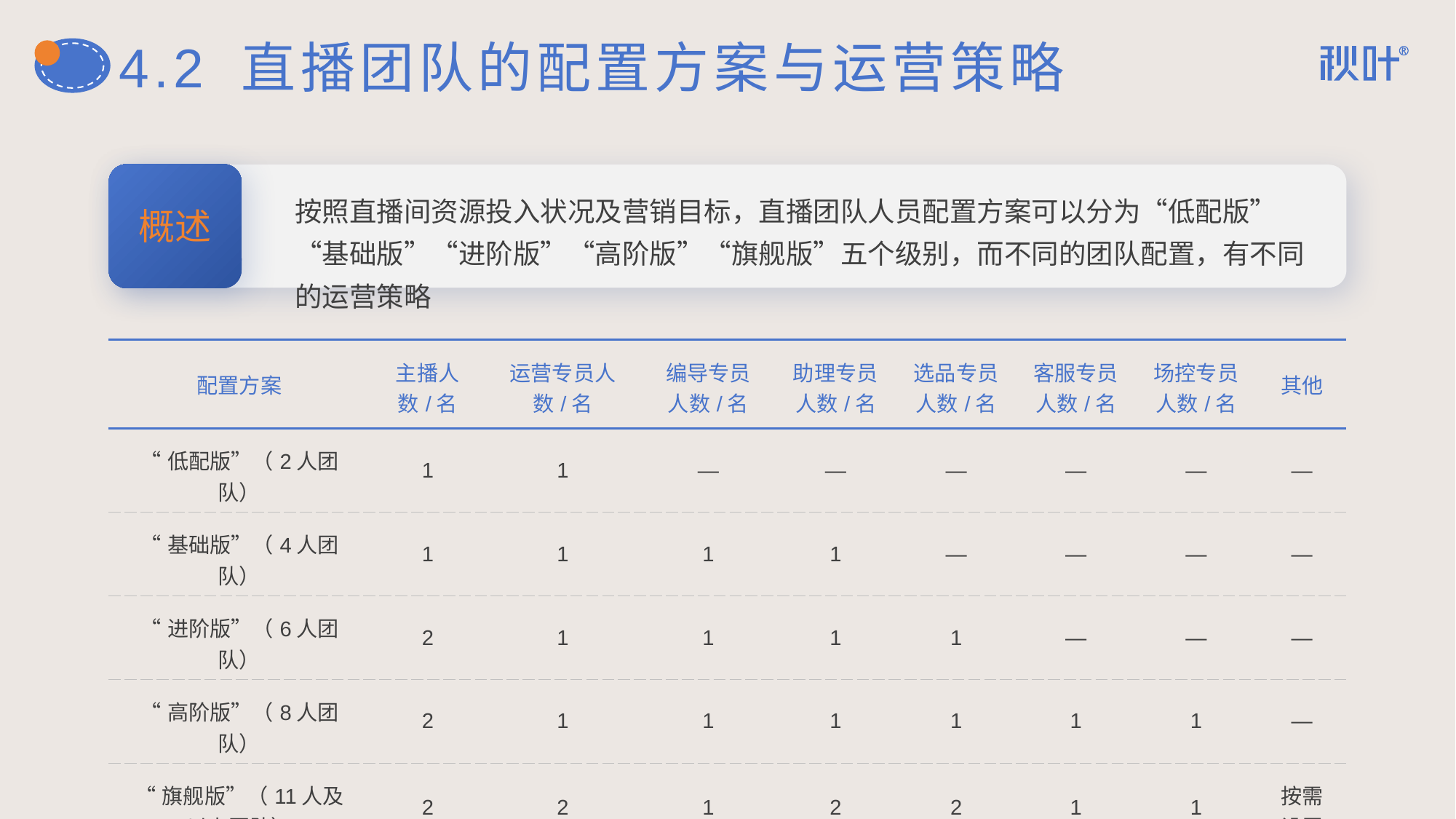

# 4.2 直播团队的配置方案与运营策略

概述

按照直播间资源投入状况及营销目标，直播团队人员配置方案可以分为“低配版”“基础版”“进阶版”“高阶版”“旗舰版”五个级别，而不同的团队配置，有不同的运营策略
| 配置方案 | 主播人数/名 | 运营专员人数/名 | 编导专员人数/名 | 助理专员人数/名 | 选品专员人数/名 | 客服专员人数/名 | 场控专员人数/名 | 其他 |
| --- | --- | --- | --- | --- | --- | --- | --- | --- |
| “低配版”（2人团队） | 1 | 1 | — | — | — | — | — | — |
| “基础版”（4人团队） | 1 | 1 | 1 | 1 | — | — | — | — |
| “进阶版”（6人团队） | 2 | 1 | 1 | 1 | 1 | — | — | — |
| “高阶版”（8人团队） | 2 | 1 | 1 | 1 | 1 | 1 | 1 | — |
| “旗舰版”（11人及以上团队） | 2 | 2 | 1 | 2 | 2 | 1 | 1 | 按需设置 |